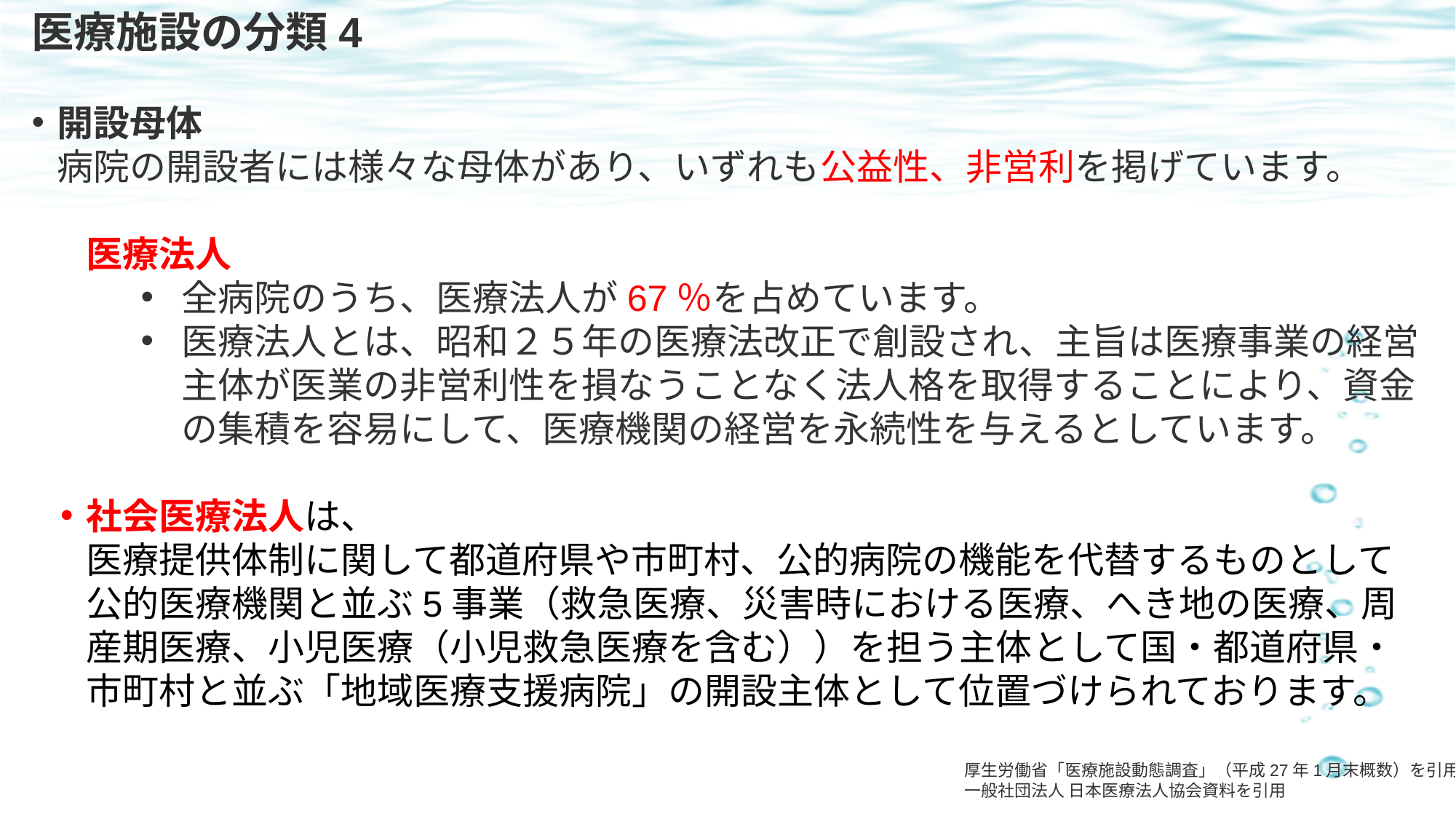

医療施設の分類4

開設母体
病院の開設者には様々な母体があり、いずれも公益性、非営利を掲げています。

医療法人
全病院のうち、医療法人が67％を占めています。
医療法人とは、昭和２５年の医療法改正で創設され、主旨は医療事業の経営主体が医業の非営利性を損なうことなく法人格を取得することにより、資金の集積を容易にして、医療機関の経営を永続性を与えるとしています。
社会医療法人は、
医療提供体制に関して都道府県や市町村、公的病院の機能を代替するものとして公的医療機関と並ぶ5事業（救急医療、災害時における医療、へき地の医療、周産期医療、小児医療（小児救急医療を含む））を担う主体として国・都道府県・市町村と並ぶ「地域医療支援病院」の開設主体として位置づけられております。
厚生労働省「医療施設動態調査」（平成27年1月末概数）を引用・改変
一般社団法人 日本医療法人協会資料を引用